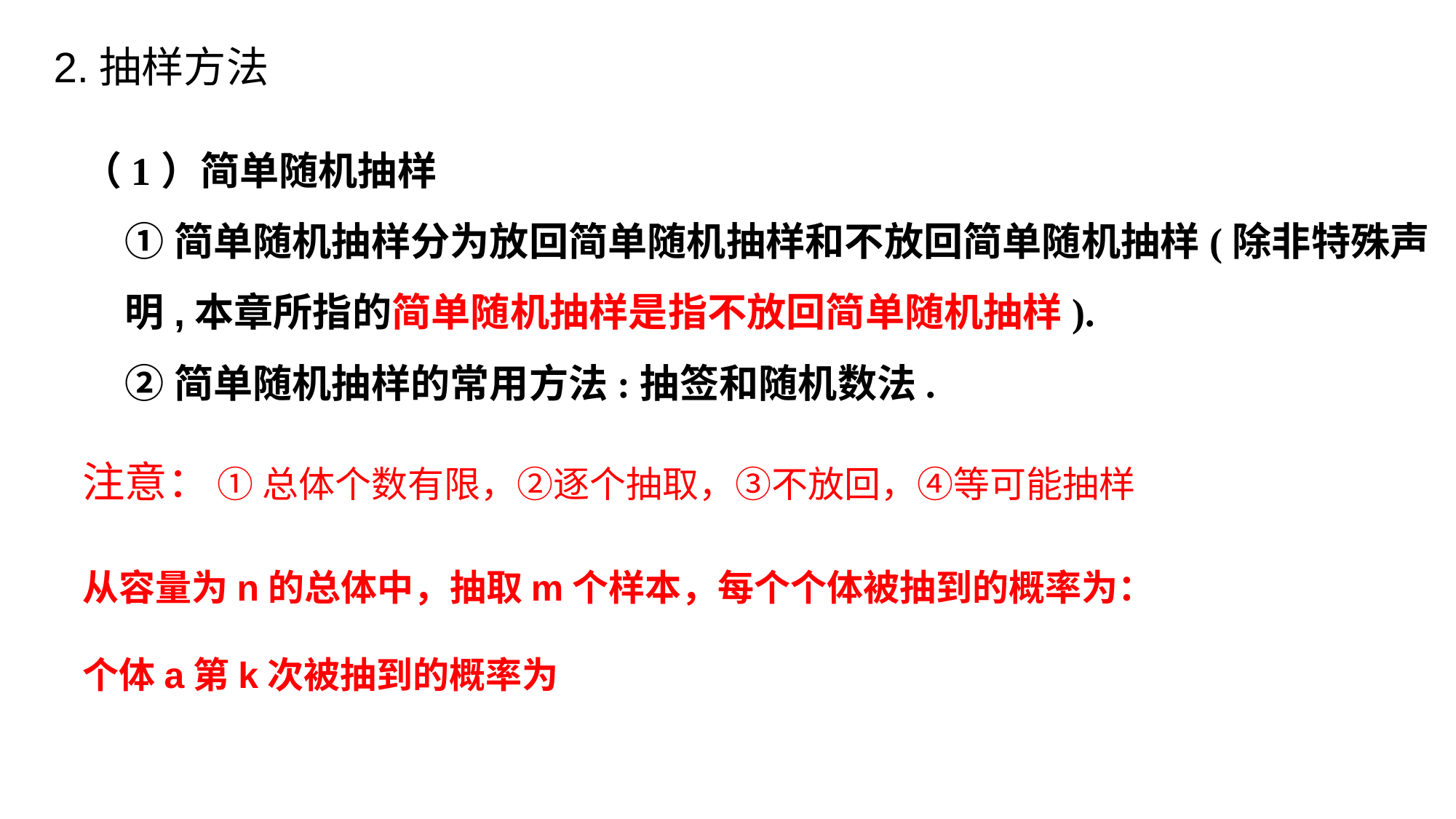

2.抽样方法
（1）简单随机抽样
	①简单随机抽样分为放回简单随机抽样和不放回简单随机抽样(除非特殊声明,本章所指的简单随机抽样是指不放回简单随机抽样).
	②简单随机抽样的常用方法:抽签和随机数法.
①总体个数有限，②逐个抽取，③不放回，④等可能抽样
注意：
从容量为n的总体中，抽取m个样本，每个个体被抽到的概率为：

个体a第k次被抽到的概率为